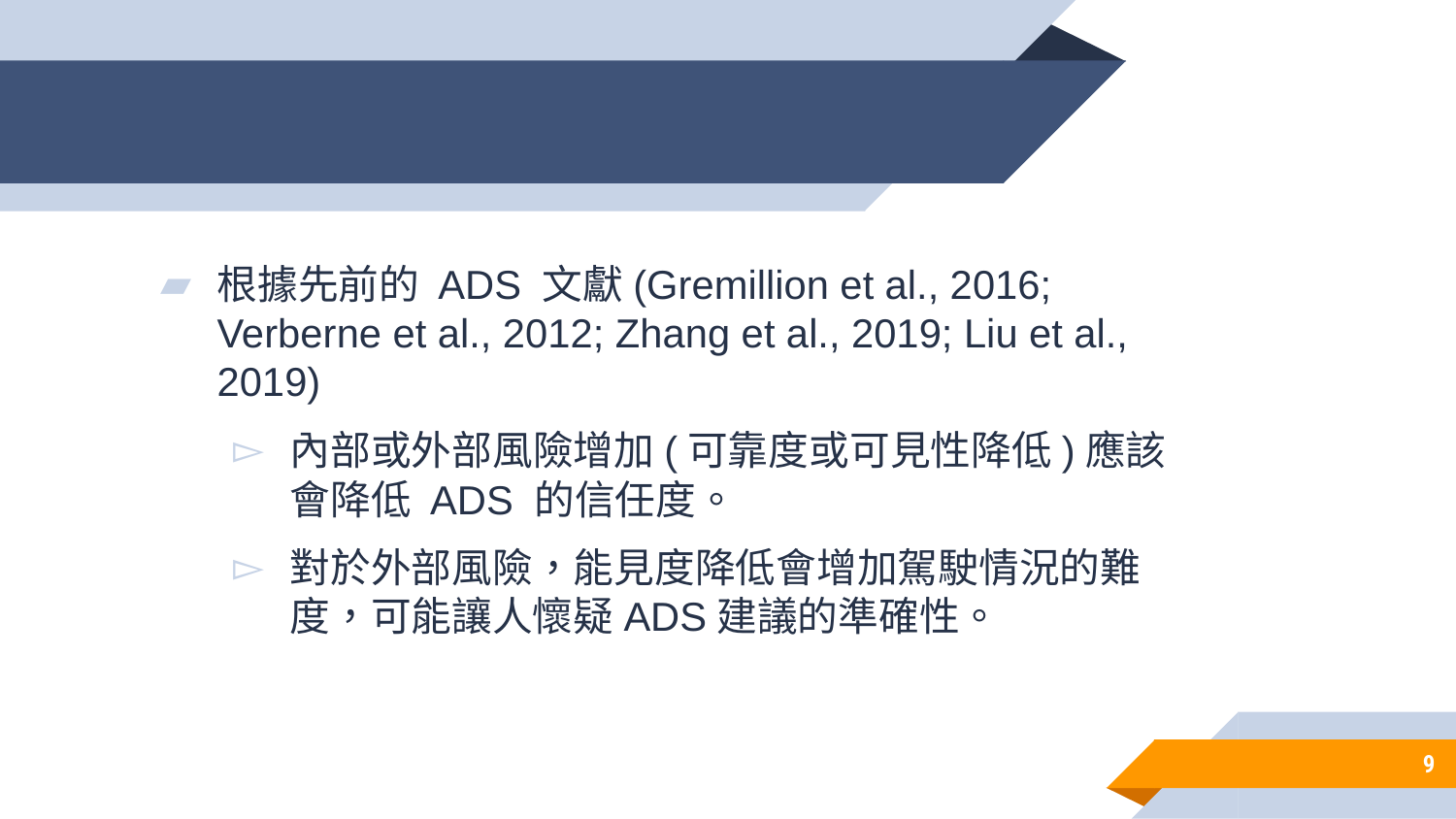

#
根據先前的 ADS ⽂獻(Gremillion et al., 2016; Verberne et al., 2012; Zhang et al., 2019; Liu et al., 2019)
內部或外部⾵險增加(可靠度或可見性降低)應該會降低 ADS 的信任度。
對於外部⾵險，能見度降低會增加駕駛情況的難度，可能讓人懷疑ADS建議的準確性。
9